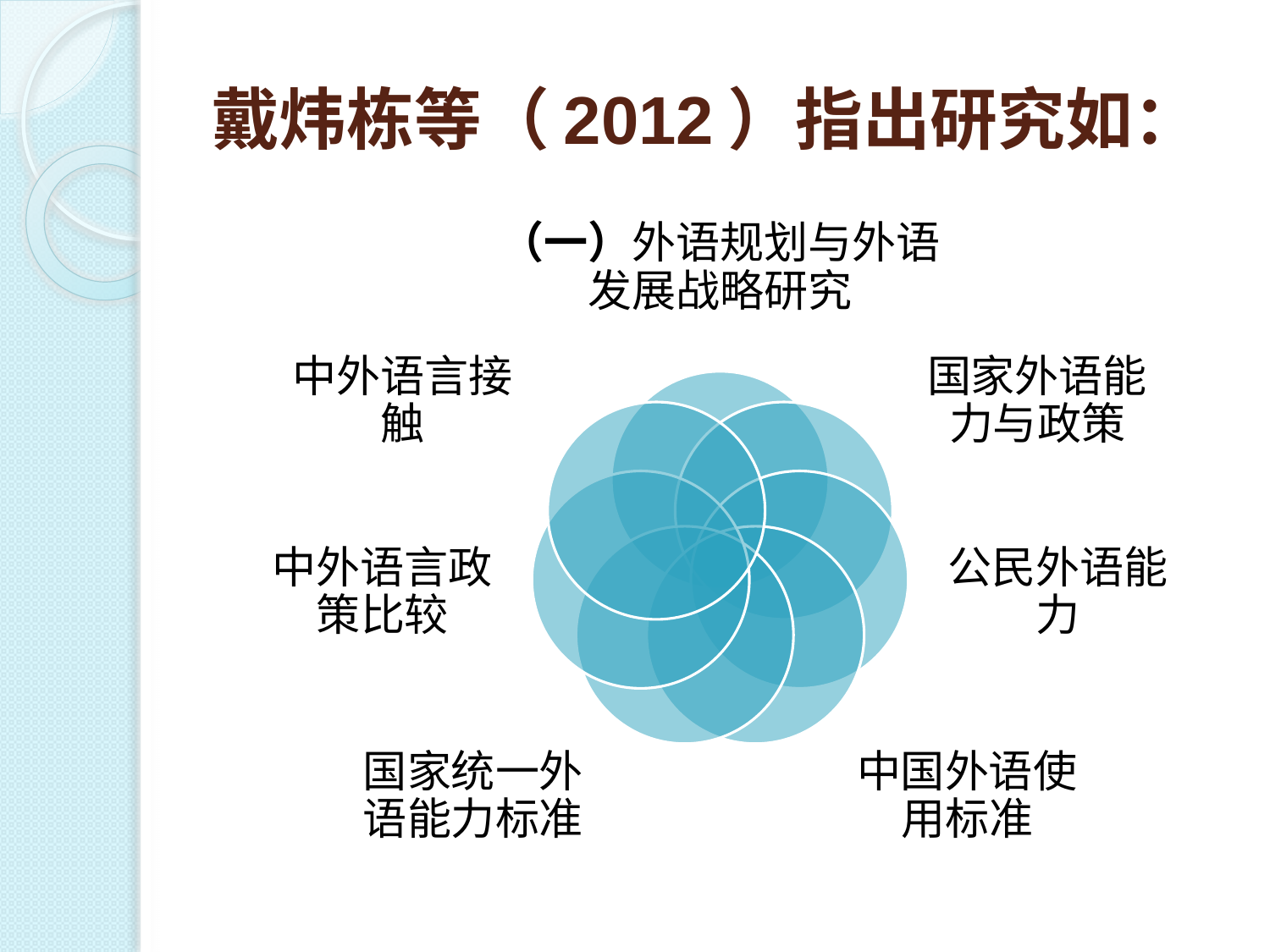

# 戴炜栋等（2012）指出研究如：
（一）外语规划与外语发展战略研究
国家外语能力与政策
公民外语能力
中国外语使用标准
国家统一外语能力标准
中外语言政策比较
中外语言接触